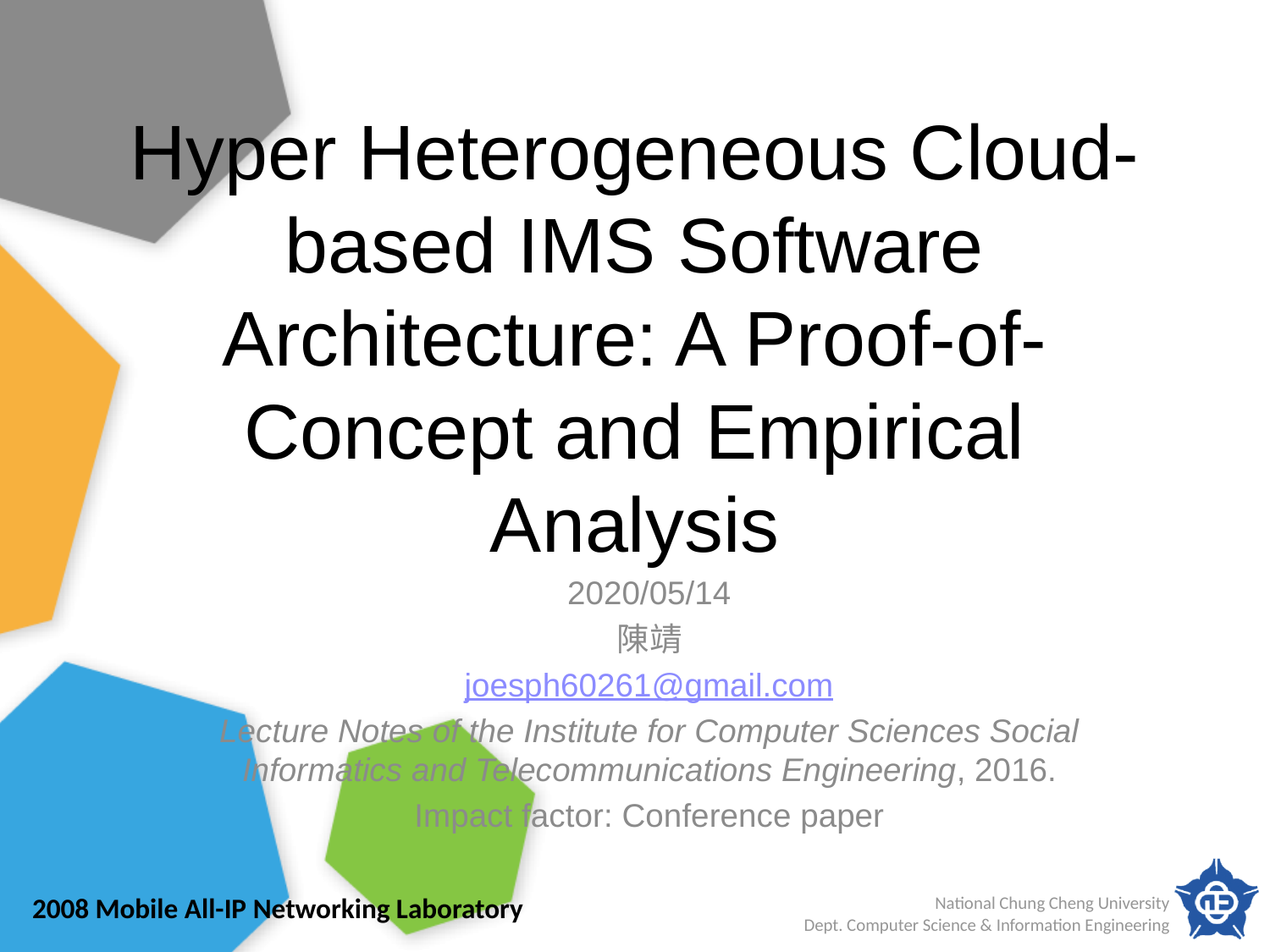

# Hyper Heterogeneous Cloud-based IMS Software Architecture: A Proof-of-Concept and Empirical Analysis
2020/05/14
陳靖
joesph60261@gmail.com
Lecture Notes of the Institute for Computer Sciences Social Informatics and Telecommunications Engineering, 2016.
Impact factor: Conference paper